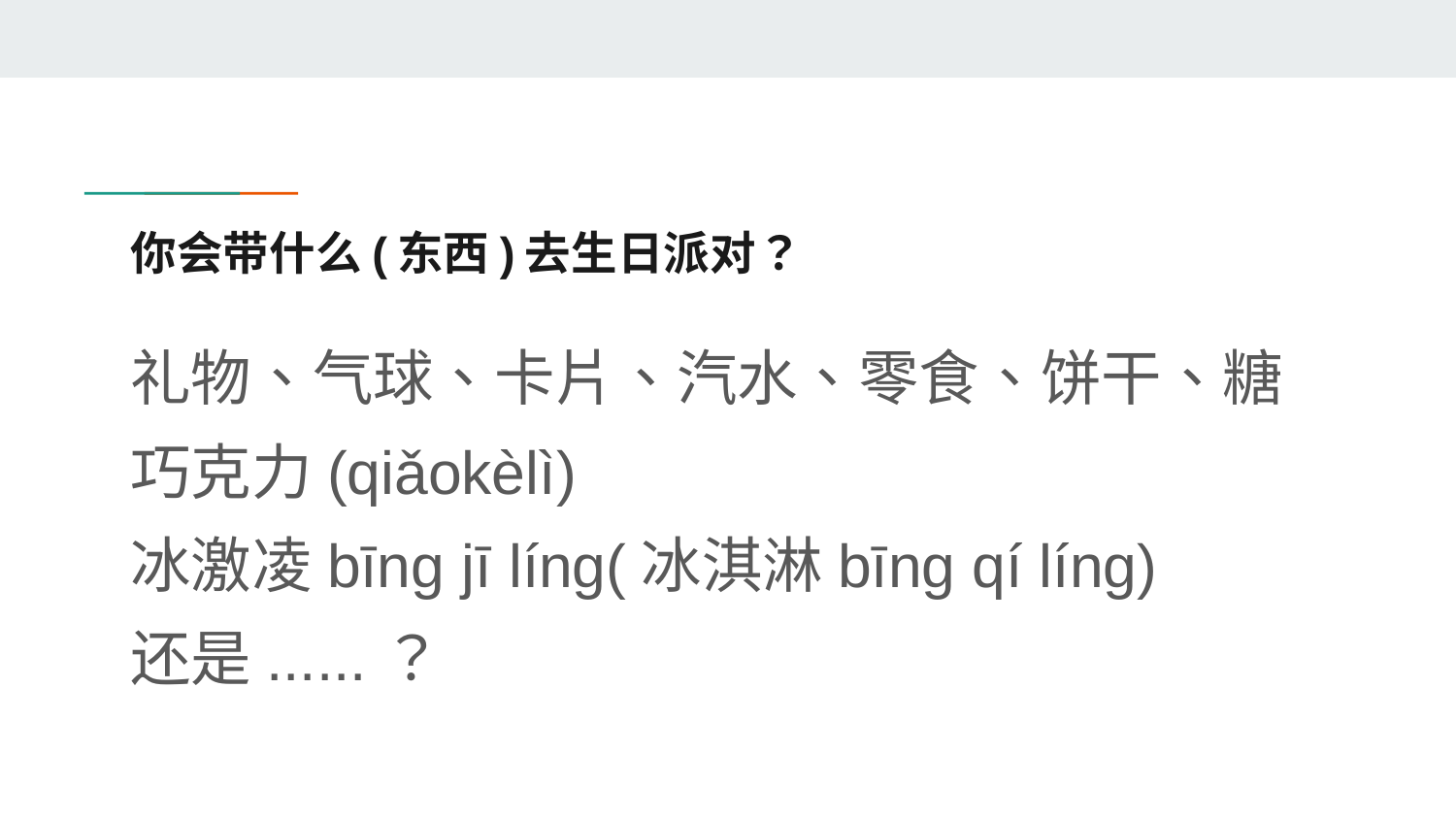

# 你会带什么(东西)去生日派对？
礼物、气球、卡片、汽水、零食、饼干、糖
巧克力(qiǎokèlì)
冰激凌bīng jī líng(冰淇淋bīng qí líng)
还是......？